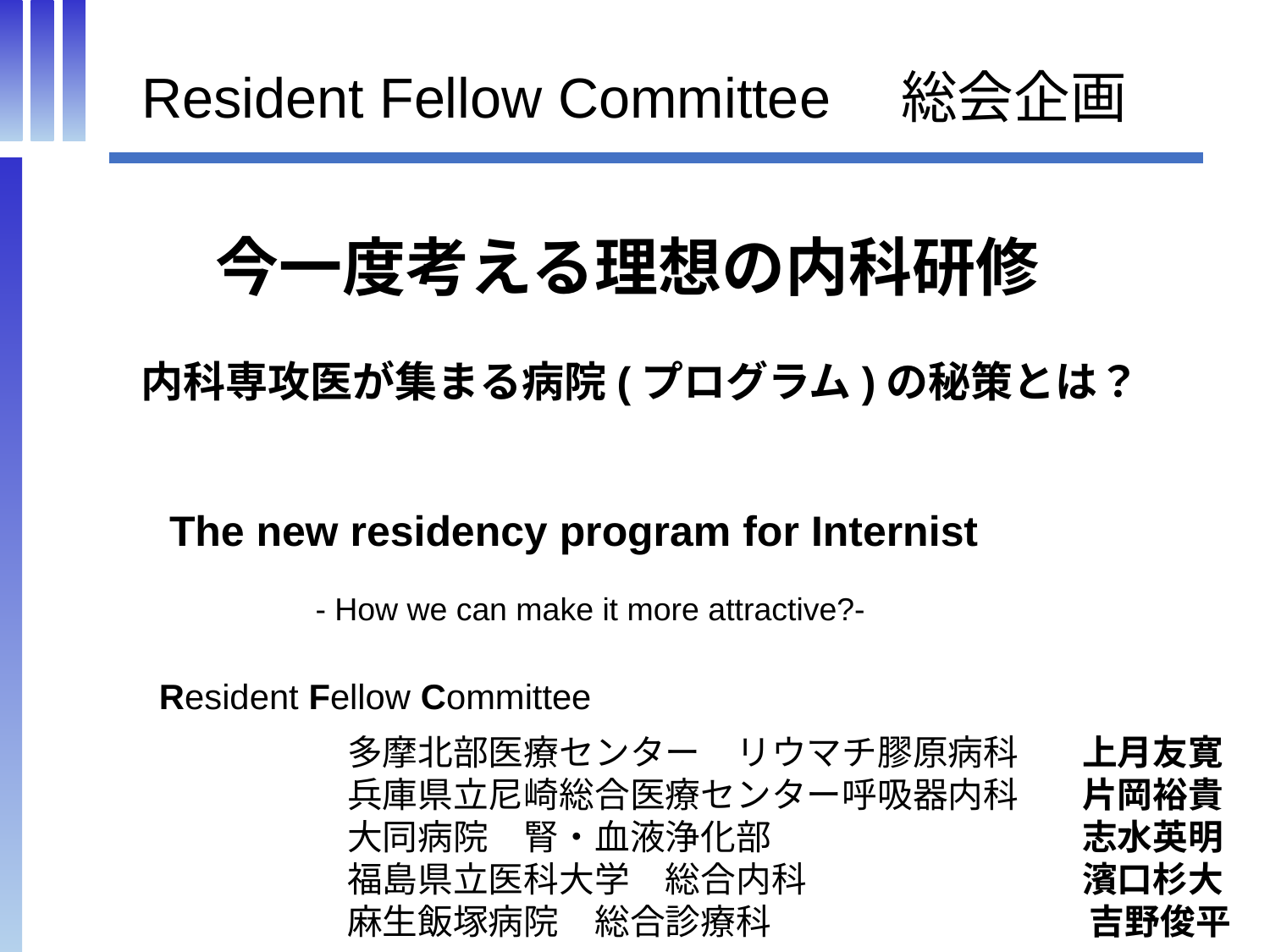

Resident Fellow Committee　総会企画
今一度考える理想の内科研修
内科専攻医が集まる病院(プログラム)の秘策とは？
The new residency program for Internist
- How we can make it more attractive?-
Resident Fellow Committee
多摩北部医療センター　リウマチ膠原病科　	上月友寛
兵庫県立尼崎総合医療センター呼吸器内科	片岡裕貴
大同病院　腎・血液浄化部　	志水英明
福島県立医科大学　総合内科　	濱口杉大
麻生飯塚病院　総合診療科　　　　　　　　　吉野俊平